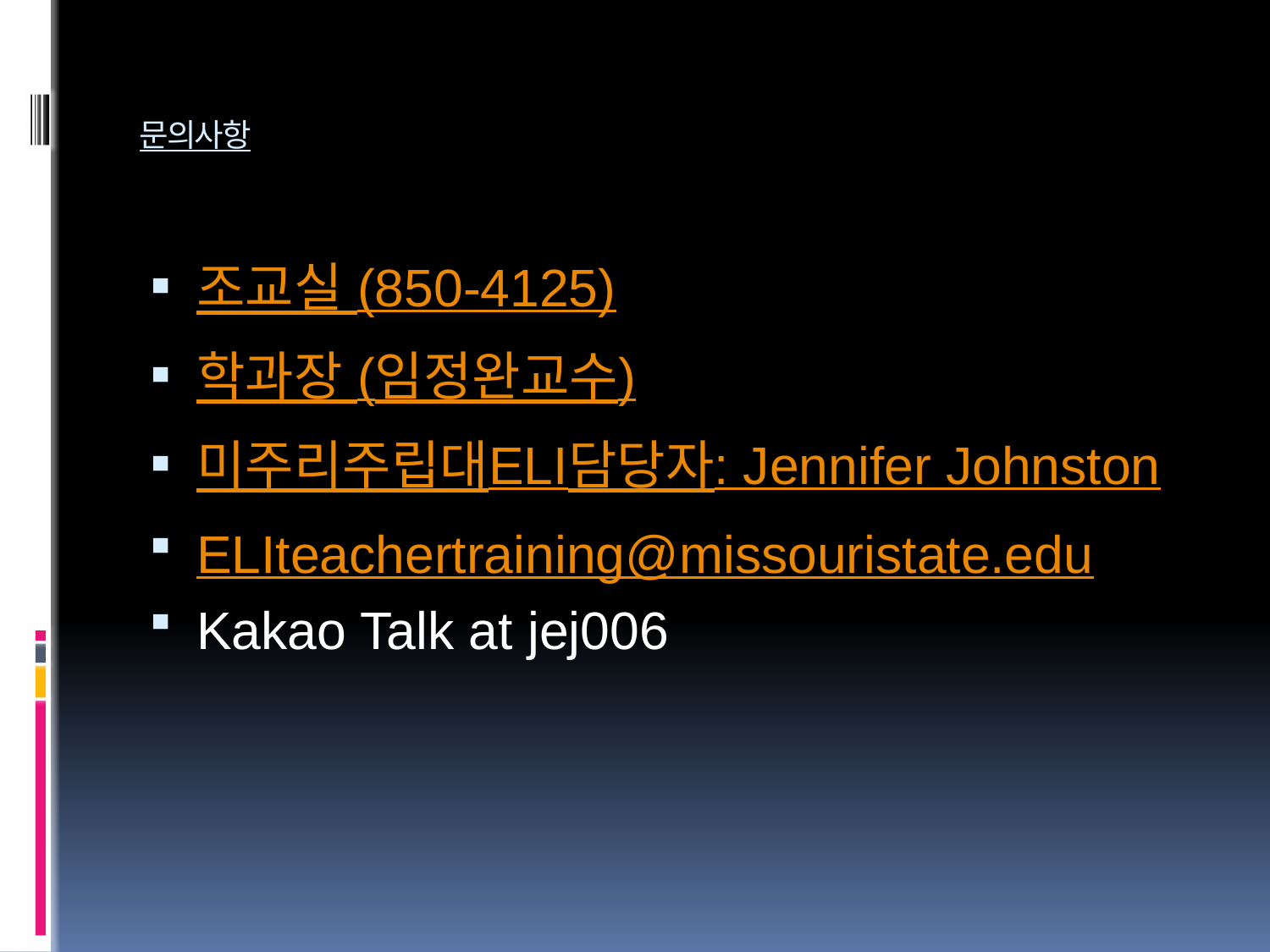

# 문의사항
조교실 (850-4125)
학과장 (임정완교수)
미주리주립대ELI담당자: Jennifer Johnston
ELIteachertraining@missouristate.edu
Kakao Talk at jej006